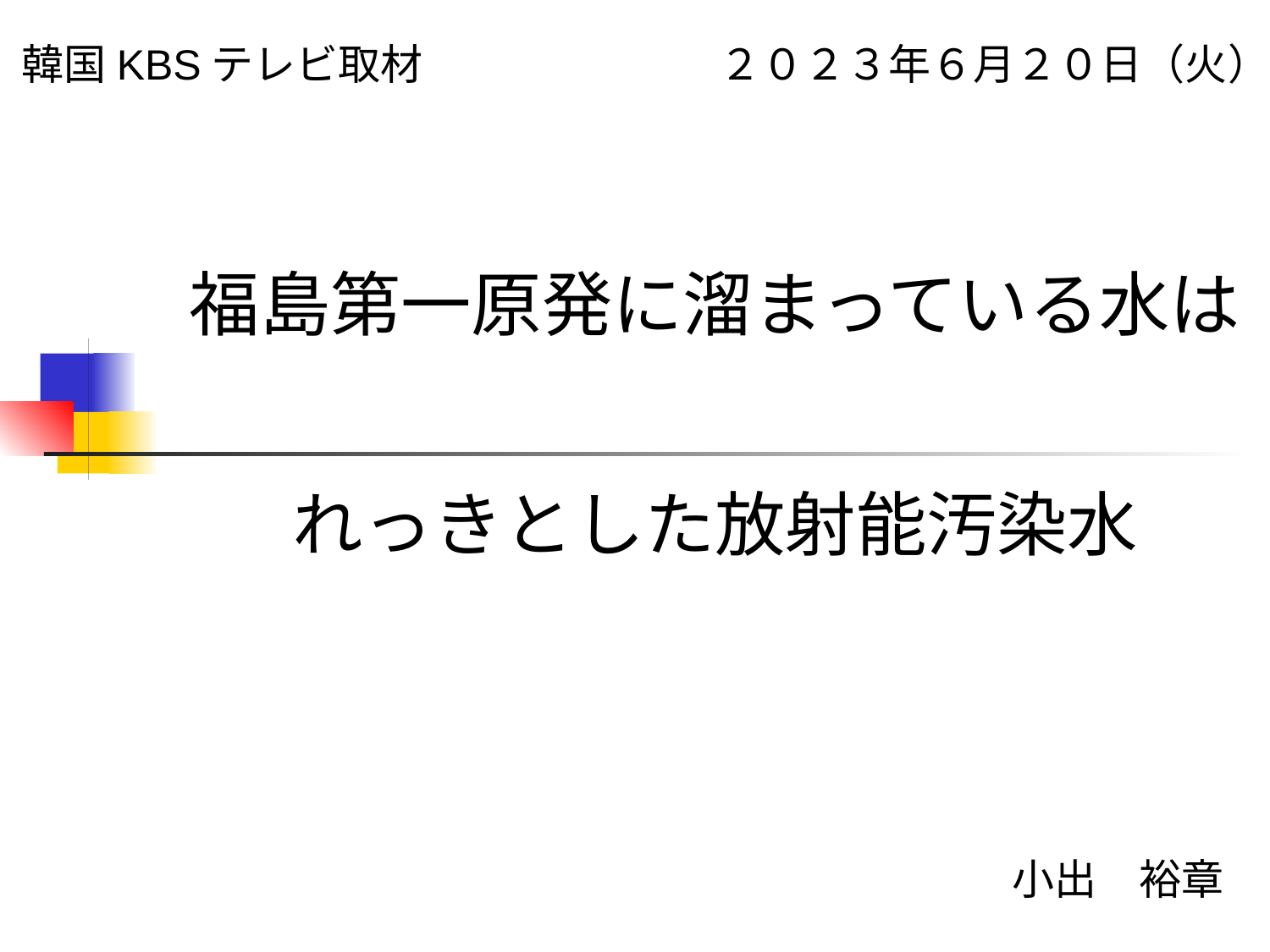

韓国KBSテレビ取材　　　　　　　２０２３年６月２０日（火）

福島第一原発に溜まっている水は

れっきとした放射能汚染水
小出　裕章